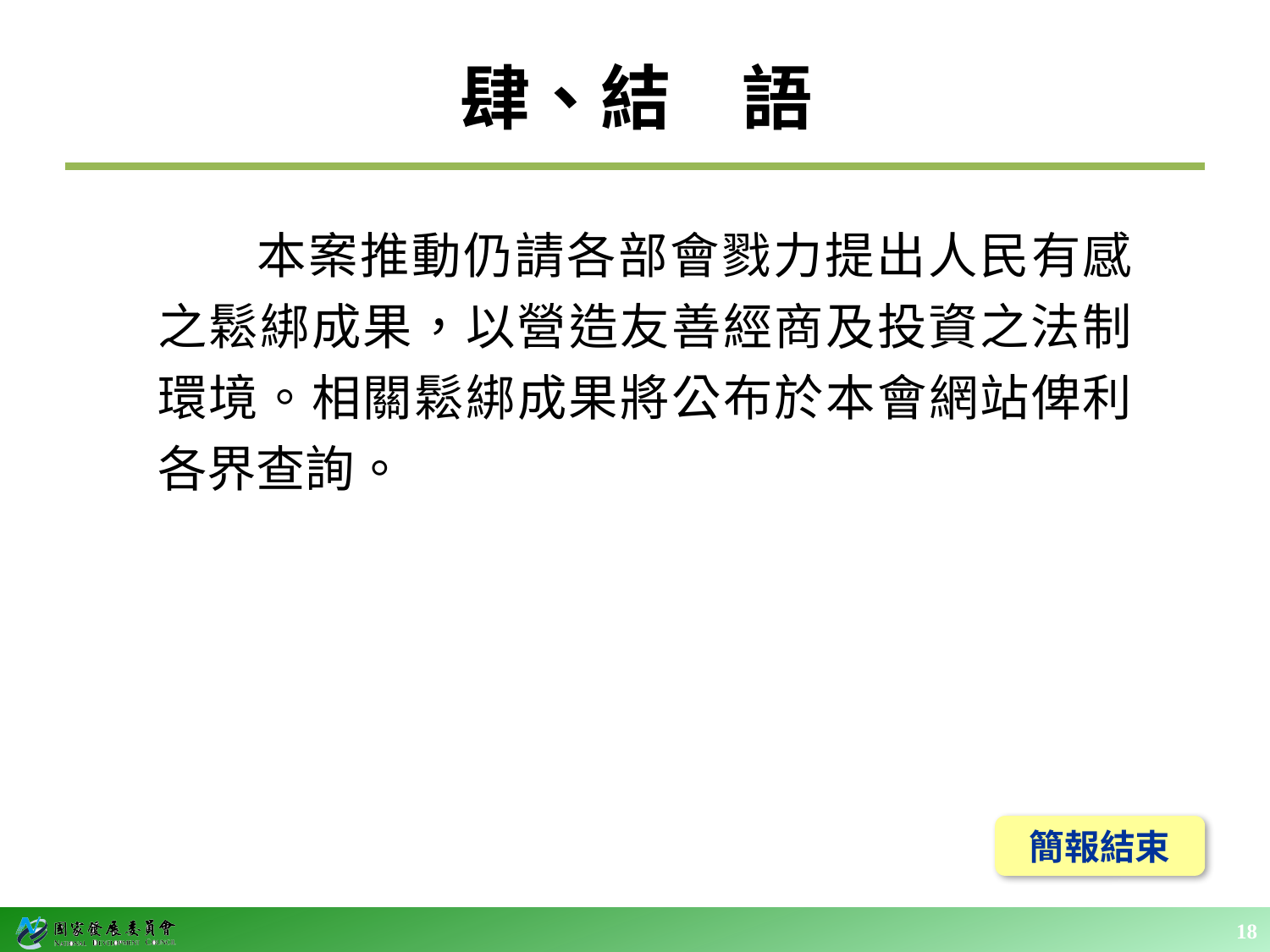

# 肆、結　語
本案推動仍請各部會戮力提出人民有感之鬆綁成果，以營造友善經商及投資之法制環境。相關鬆綁成果將公布於本會網站俾利各界查詢。
簡報結束
18